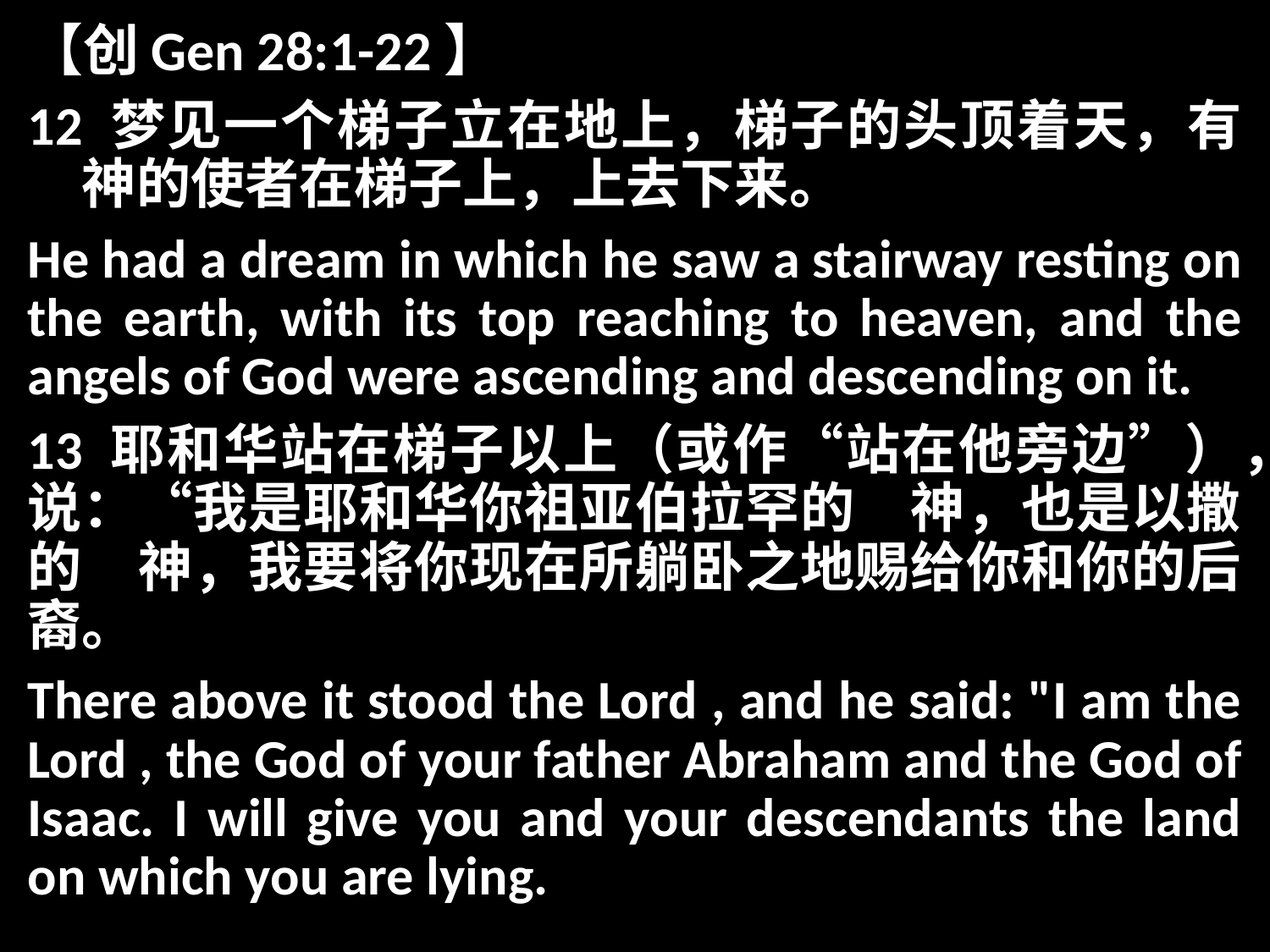

【创Gen 28:1-22】
12 梦见一个梯子立在地上，梯子的头顶着天，有　神的使者在梯子上，上去下来。
He had a dream in which he saw a stairway resting on the earth, with its top reaching to heaven, and the angels of God were ascending and descending on it.
13 耶和华站在梯子以上（或作“站在他旁边”），说：“我是耶和华你祖亚伯拉罕的　神，也是以撒的　神，我要将你现在所躺卧之地赐给你和你的后裔。
There above it stood the Lord , and he said: "I am the Lord , the God of your father Abraham and the God of Isaac. I will give you and your descendants the land on which you are lying.